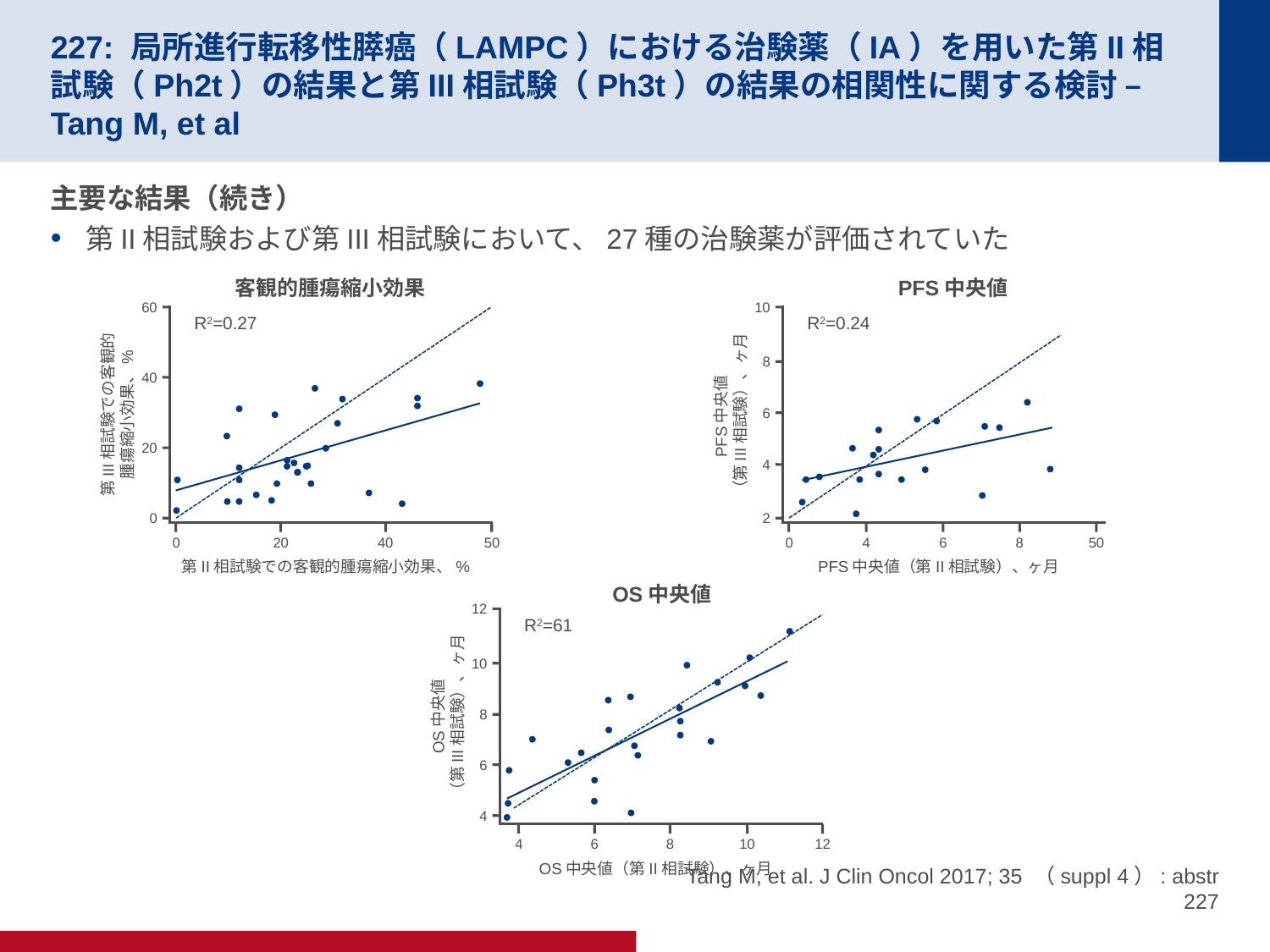

# 227: 局所進行転移性膵癌（LAMPC）における治験薬（IA）を用いた第II相試験（Ph2t）の結果と第III相試験（Ph3t）の結果の相関性に関する検討 – Tang M, et al
主要な結果（続き）
第II相試験および第III相試験において、27種の治験薬が評価されていた
客観的腫瘍縮小効果
60
R2=0.27

40

第III相試験での客観的
腫瘍縮小効果、%
20

0

0
20

40
50
第II相試験での客観的腫瘍縮小効果、%
PFS中央値
10
R2=0.24

8

PFS中央値
（第III相試験）、ヶ月
6

4

2

4

6

0

8
50
PFS中央値（第II相試験）、ヶ月
OS中央値
12
R2=61

10

OS中央値
（第III相試験）、ヶ月
8

6

4

6

8

4

10
12
Tang M, et al. J Clin Oncol 2017; 35 （suppl 4）: abstr 227
OS中央値（第II相試験）、ヶ月